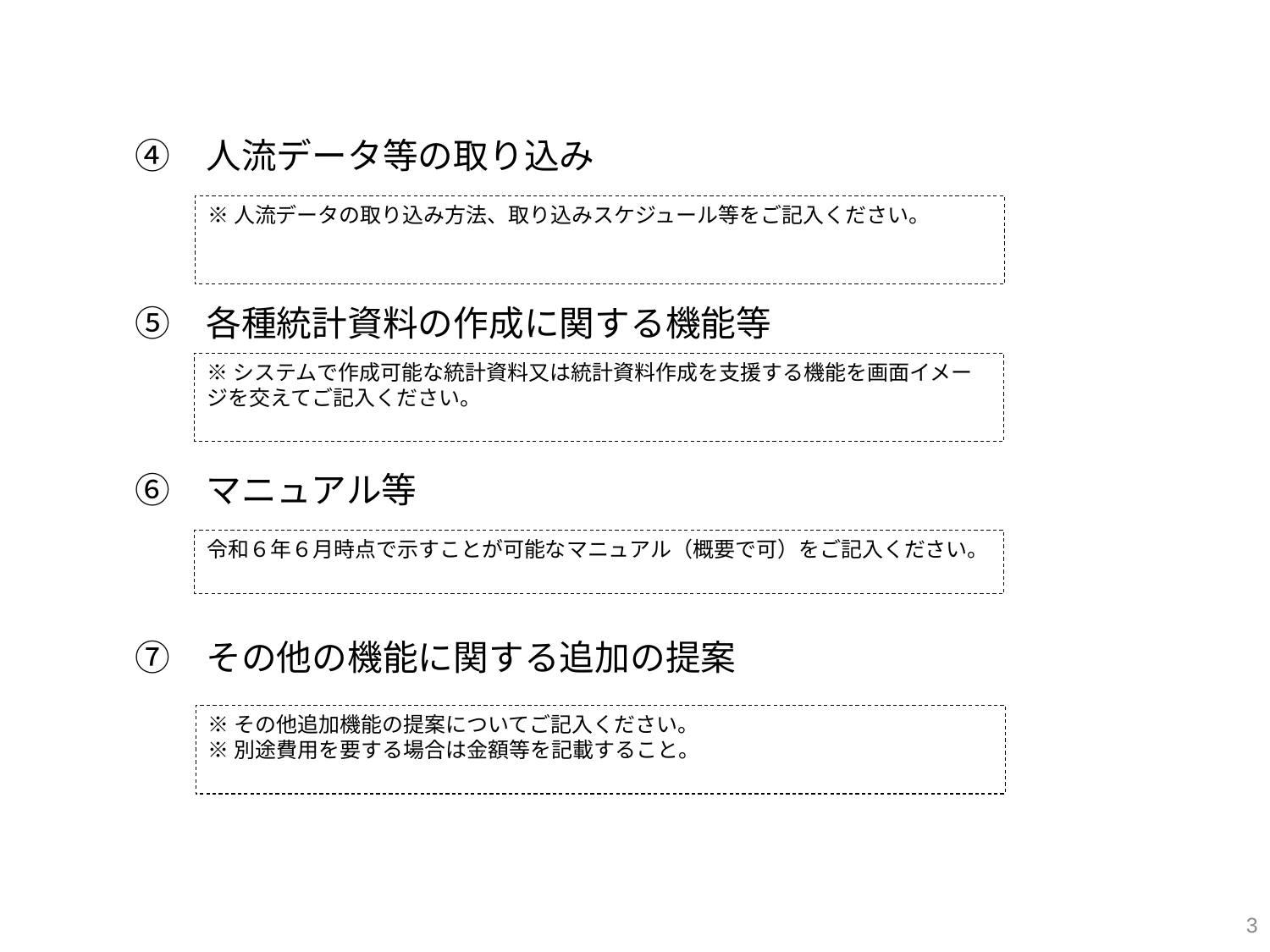

④　人流データ等の取り込み

　⑤　各種統計資料の作成に関する機能等

　⑥　マニュアル等

　⑦　その他の機能に関する追加の提案

※人流データの取り込み方法、取り込みスケジュール等をご記入ください。

※システムで作成可能な統計資料又は統計資料作成を支援する機能を画面イメージを交えてご記入ください。

令和６年６月時点で示すことが可能なマニュアル（概要で可）をご記入ください。

※その他追加機能の提案についてご記入ください。
※別途費用を要する場合は金額等を記載すること。

3